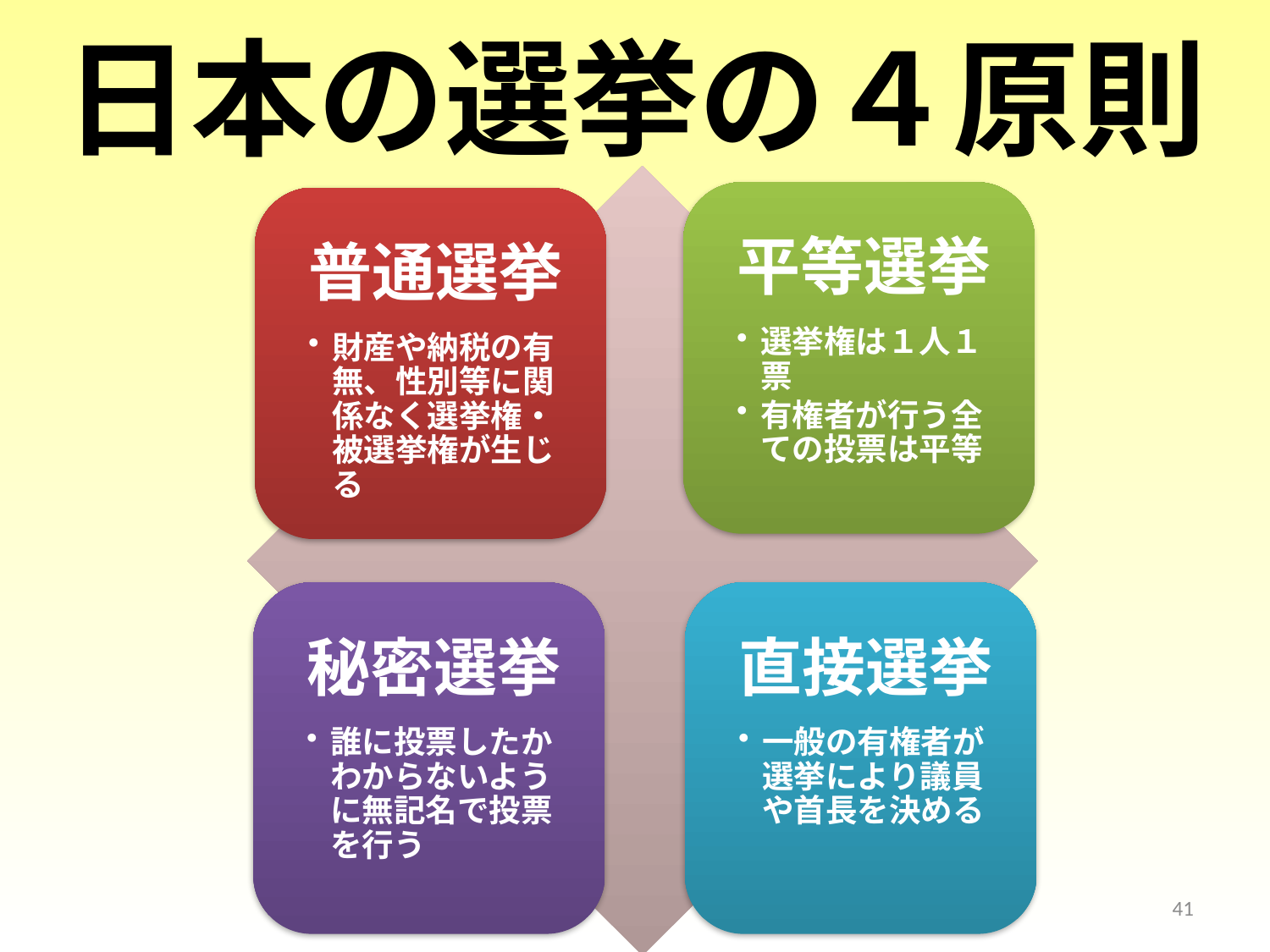

# 日本の選挙の４原則
普通選挙
財産や納税の有無、性別等に関係なく選挙権・被選挙権が生じる
平等選挙
選挙権は１人１票
有権者が行う全ての投票は平等
秘密選挙
誰に投票したかわからないように無記名で投票を行う
直接選挙
一般の有権者が選挙により議員や首長を決める
41